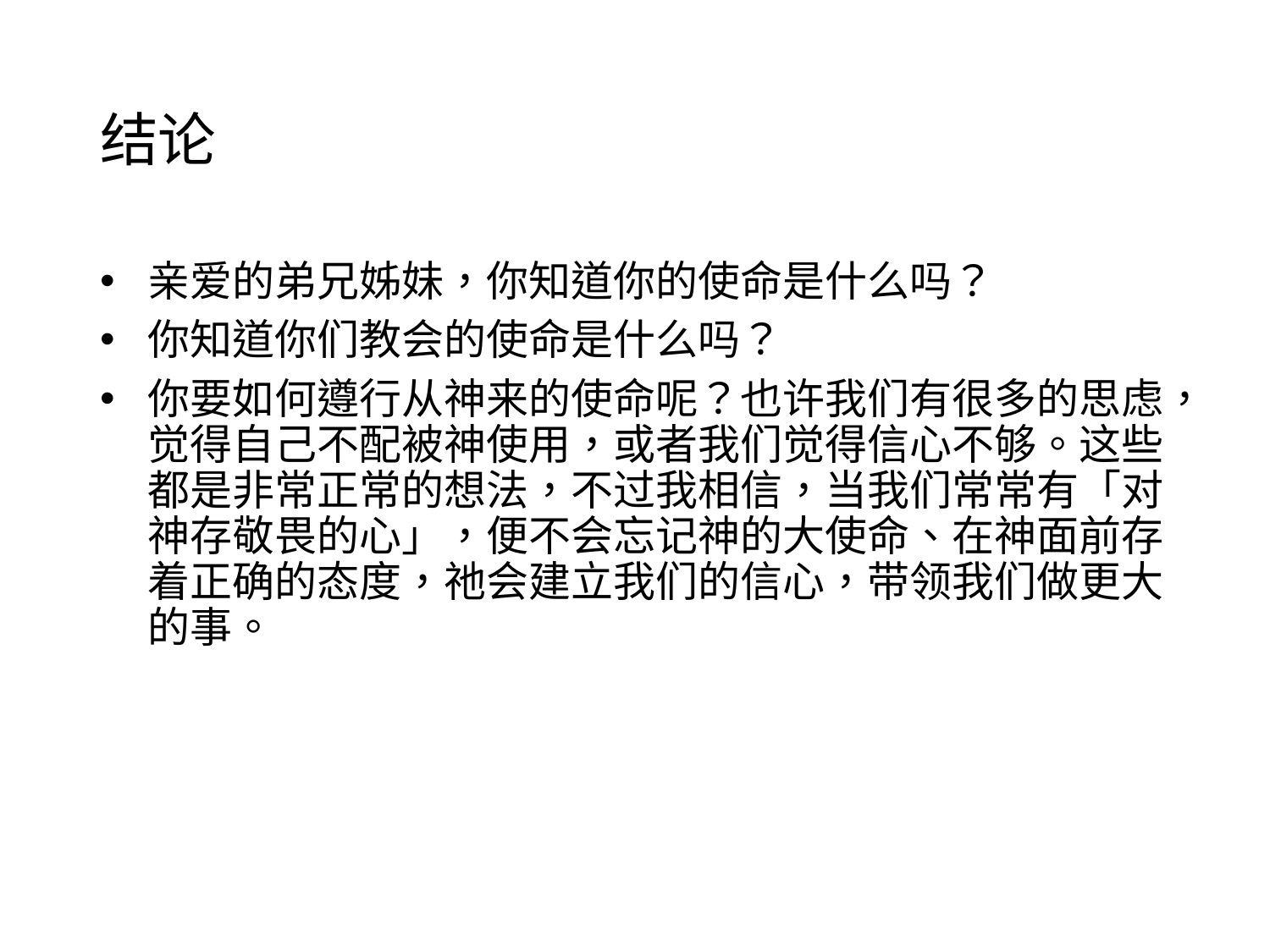

# 结论
亲爱的弟兄姊妹，你知道你的使命是什么吗？
你知道你们教会的使命是什么吗？
你要如何遵行从神来的使命呢？也许我们有很多的思虑，觉得自己不配被神使用，或者我们觉得信心不够。这些都是非常正常的想法，不过我相信，当我们常常有「对神存敬畏的心」，便不会忘记神的大使命、在神面前存着正确的态度，祂会建立我们的信心，带领我们做更大的事。